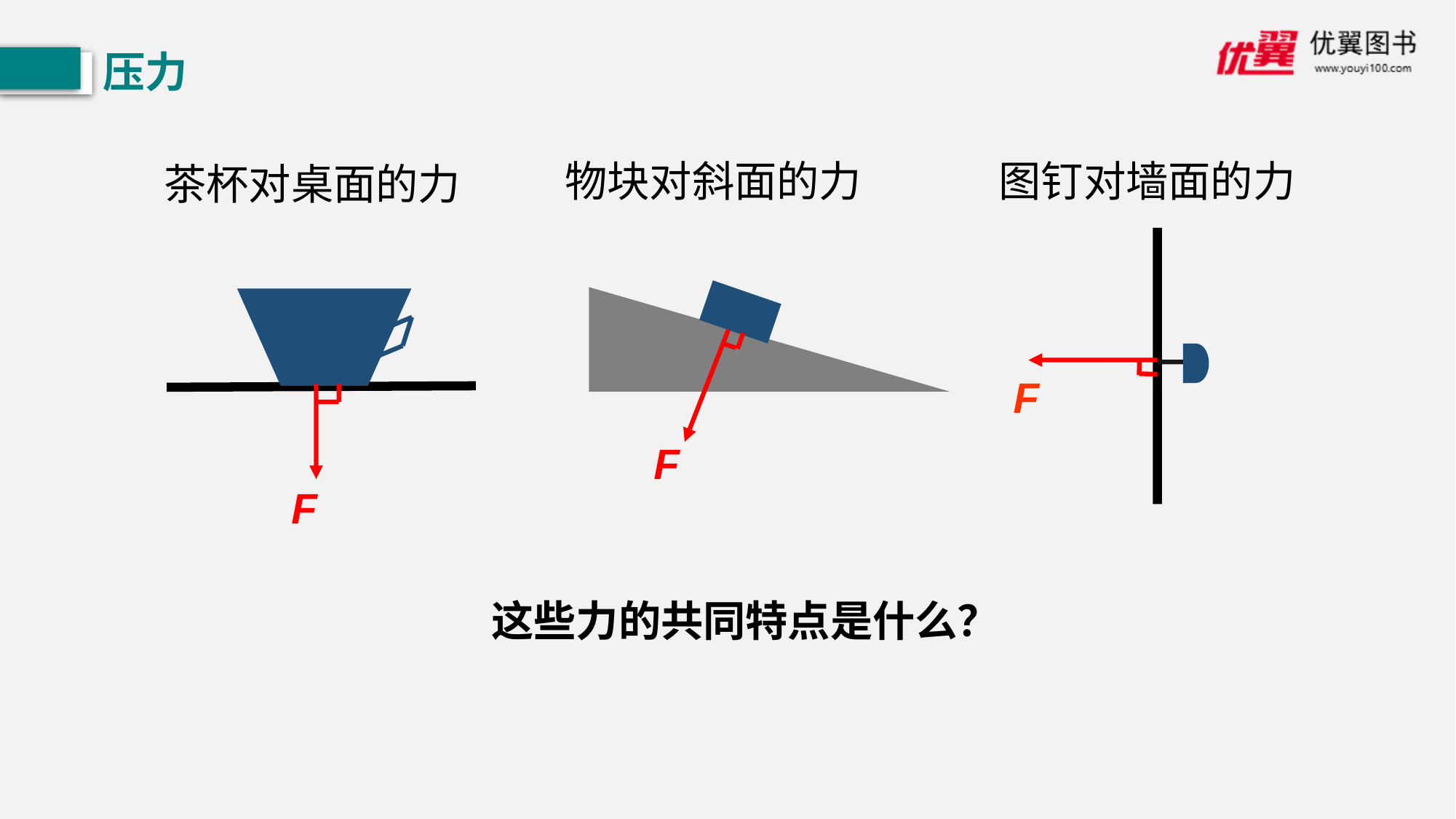

压力

物块对斜面的力
图钉对墙面的力
茶杯对桌面的力

F

F
F
这些力的共同特点是什么？